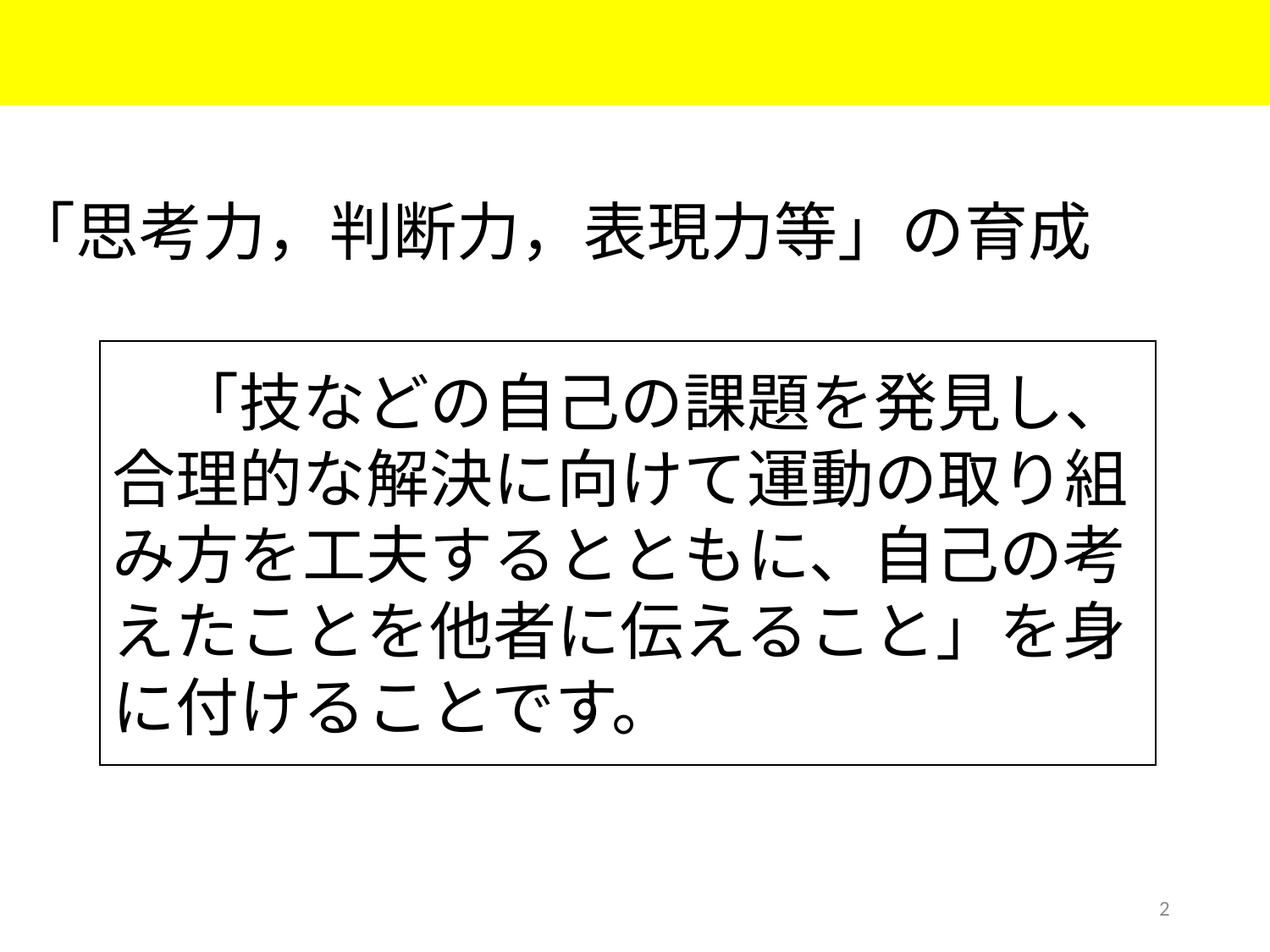

「思考力，判断力，表現力等」の育成
　「技などの自己の課題を発見し、合理的な解決に向けて運動の取り組み方を工夫するとともに、自己の考えたことを他者に伝えること」を身に付けることです。
2